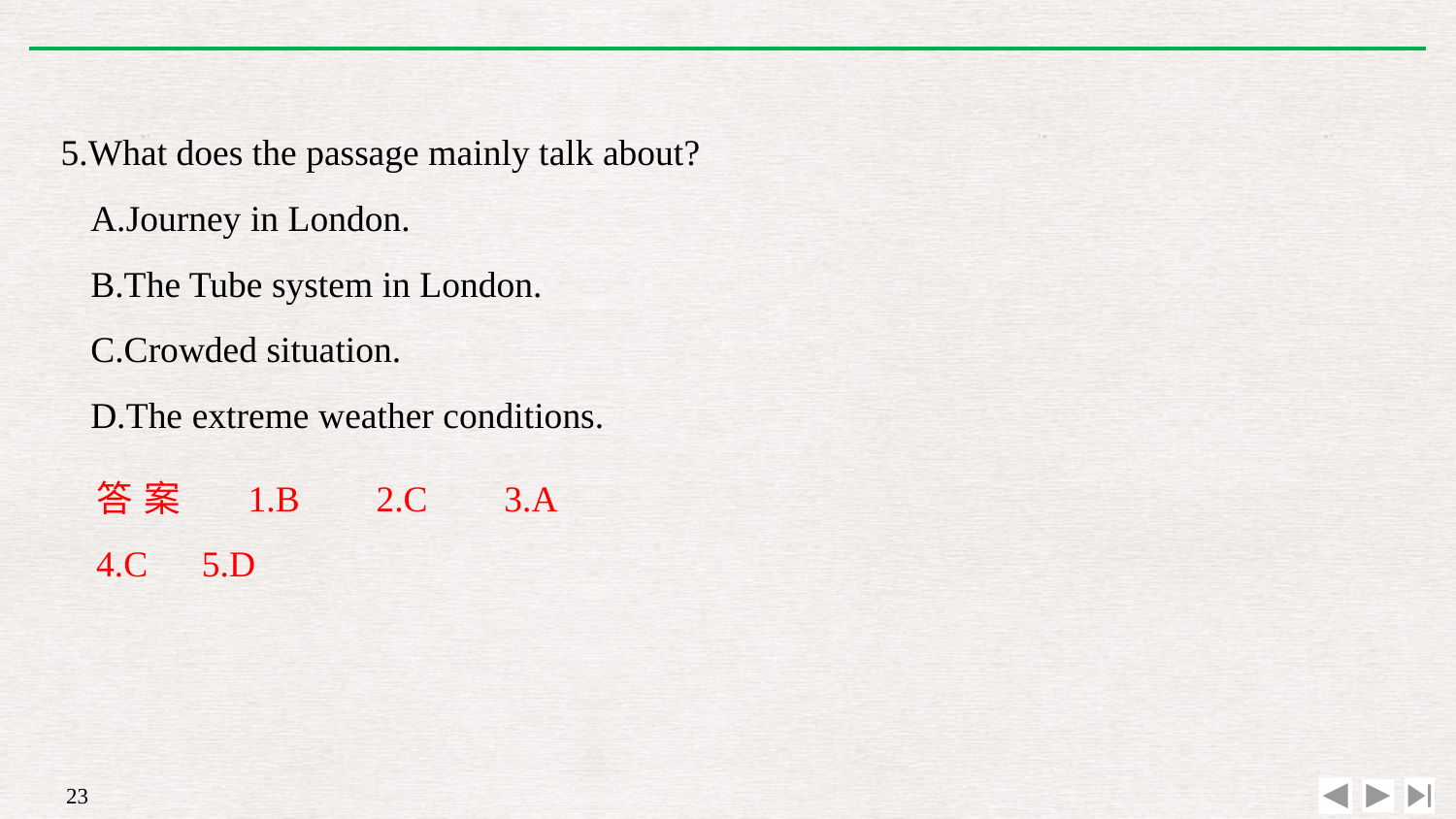

5.What does the passage mainly talk about?
A.Journey in London.
B.The Tube system in London.
C.Crowded situation.
D.The extreme weather conditions.
答案　1.B　2.C　3.A　4.C　5.D